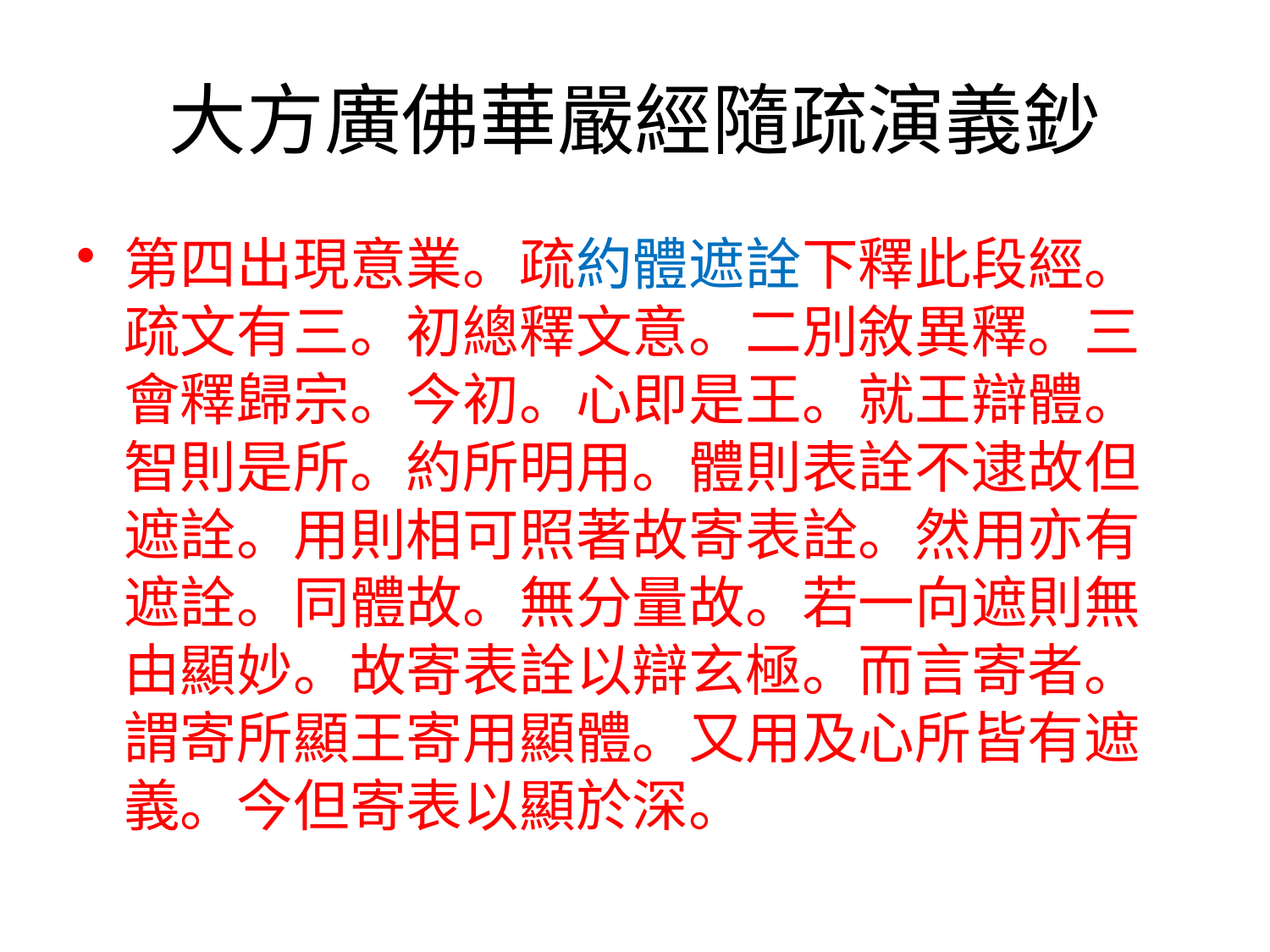

# 大方廣佛華嚴經隨疏演義鈔
第四出現意業。疏約體遮詮下釋此段經。疏文有三。初總釋文意。二別敘異釋。三會釋歸宗。今初。心即是王。就王辯體。智則是所。約所明用。體則表詮不逮故但遮詮。用則相可照著故寄表詮。然用亦有遮詮。同體故。無分量故。若一向遮則無由顯妙。故寄表詮以辯玄極。而言寄者。謂寄所顯王寄用顯體。又用及心所皆有遮義。今但寄表以顯於深。